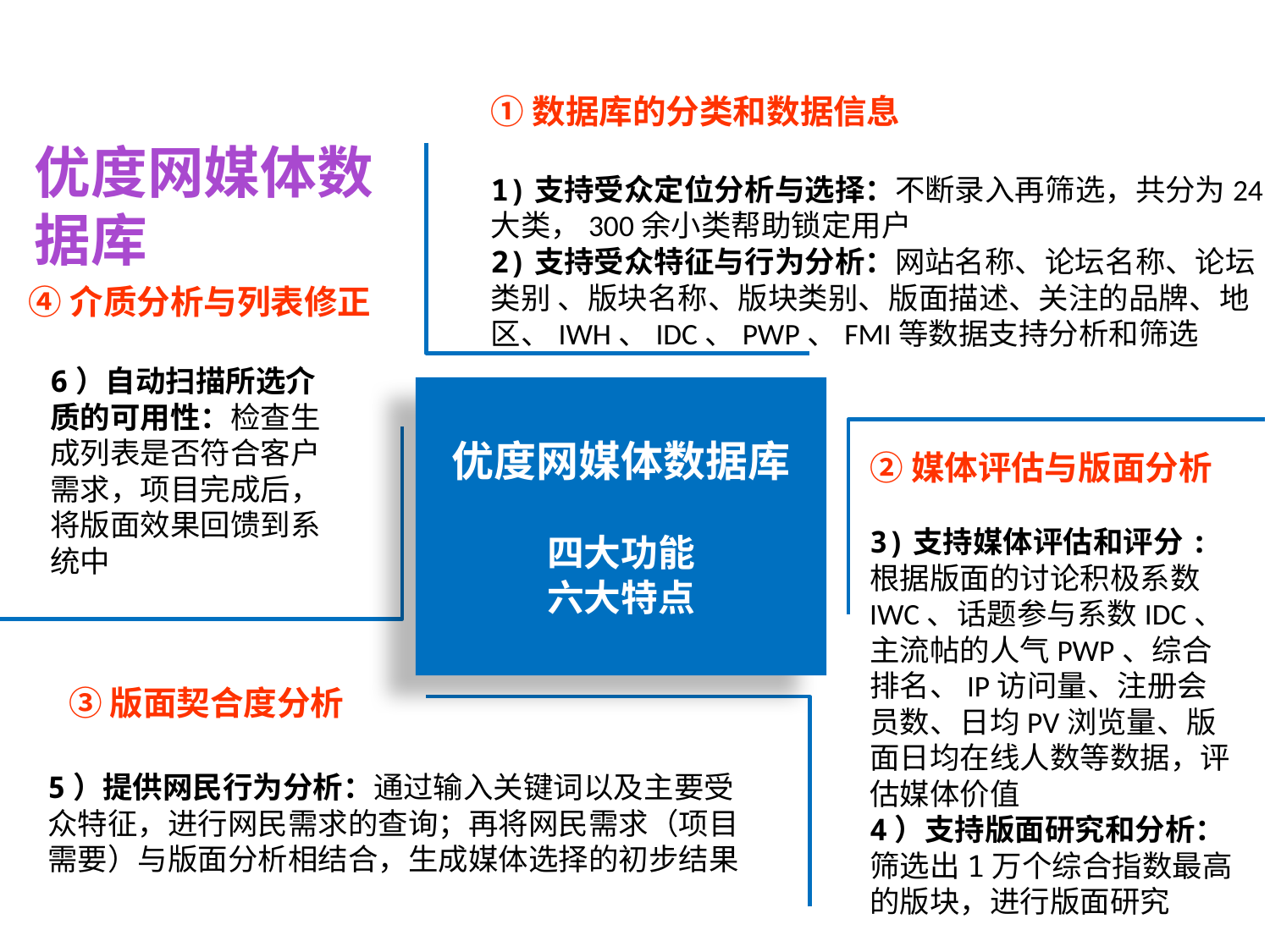

①数据库的分类和数据信息

1)支持受众定位分析与选择：不断录入再筛选，共分为24大类，300余小类帮助锁定用户
2)支持受众特征与行为分析：网站名称、论坛名称、论坛类别 、版块名称、版块类别、版面描述、关注的品牌、地区、IWH、IDC、PWP、FMI等数据支持分析和筛选

④介质分析与列表修正

6）自动扫描所选介质的可用性：检查生成列表是否符合客户需求，项目完成后，将版面效果回馈到系统中
优度网媒体数据库

四大功能
六大特点

②媒体评估与版面分析

3)支持媒体评估和评分:
根据版面的讨论积极系数IWC、话题参与系数IDC、主流帖的人气PWP、综合排名、IP访问量、注册会员数、日均PV浏览量、版面日均在线人数等数据，评估媒体价值
4）支持版面研究和分析：筛选出1万个综合指数最高的版块，进行版面研究

 ③版面契合度分析

5）提供网民行为分析：通过输入关键词以及主要受众特征，进行网民需求的查询；再将网民需求（项目需要）与版面分析相结合，生成媒体选择的初步结果

优度网媒体数据库